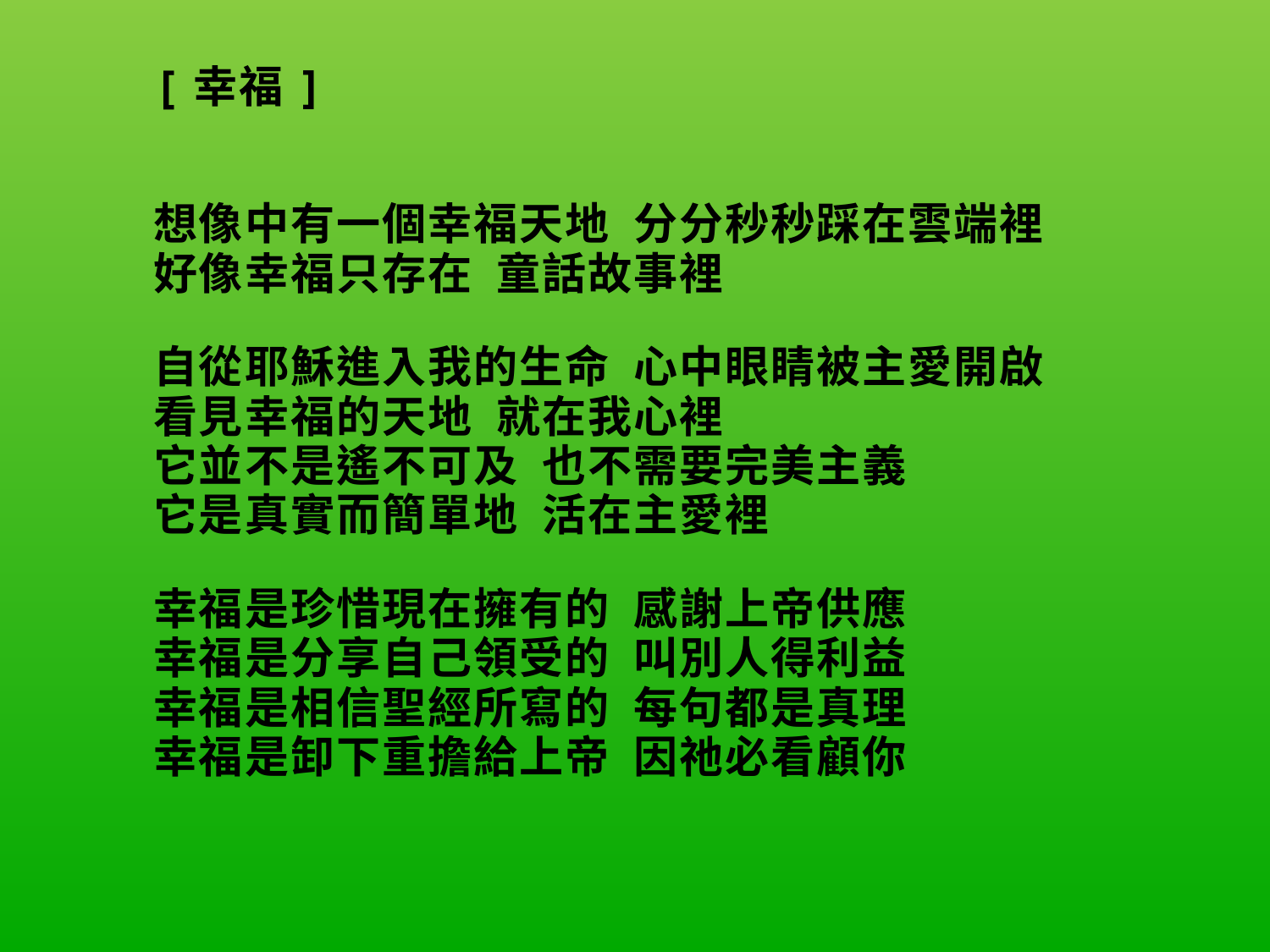

| [幸福]     想像中有一個幸福天地 分分秒秒踩在雲端裡 好像幸福只存在 童話故事裡   自從耶穌進入我的生命 心中眼睛被主愛開啟 看見幸福的天地 就在我心裡 它並不是遙不可及 也不需要完美主義 它是真實而簡單地 活在主愛裡   幸福是珍惜現在擁有的 感謝上帝供應 幸福是分享自己領受的 叫別人得利益 幸福是相信聖經所寫的 每句都是真理 幸福是卸下重擔給上帝 因祂必看顧你 |
| --- |